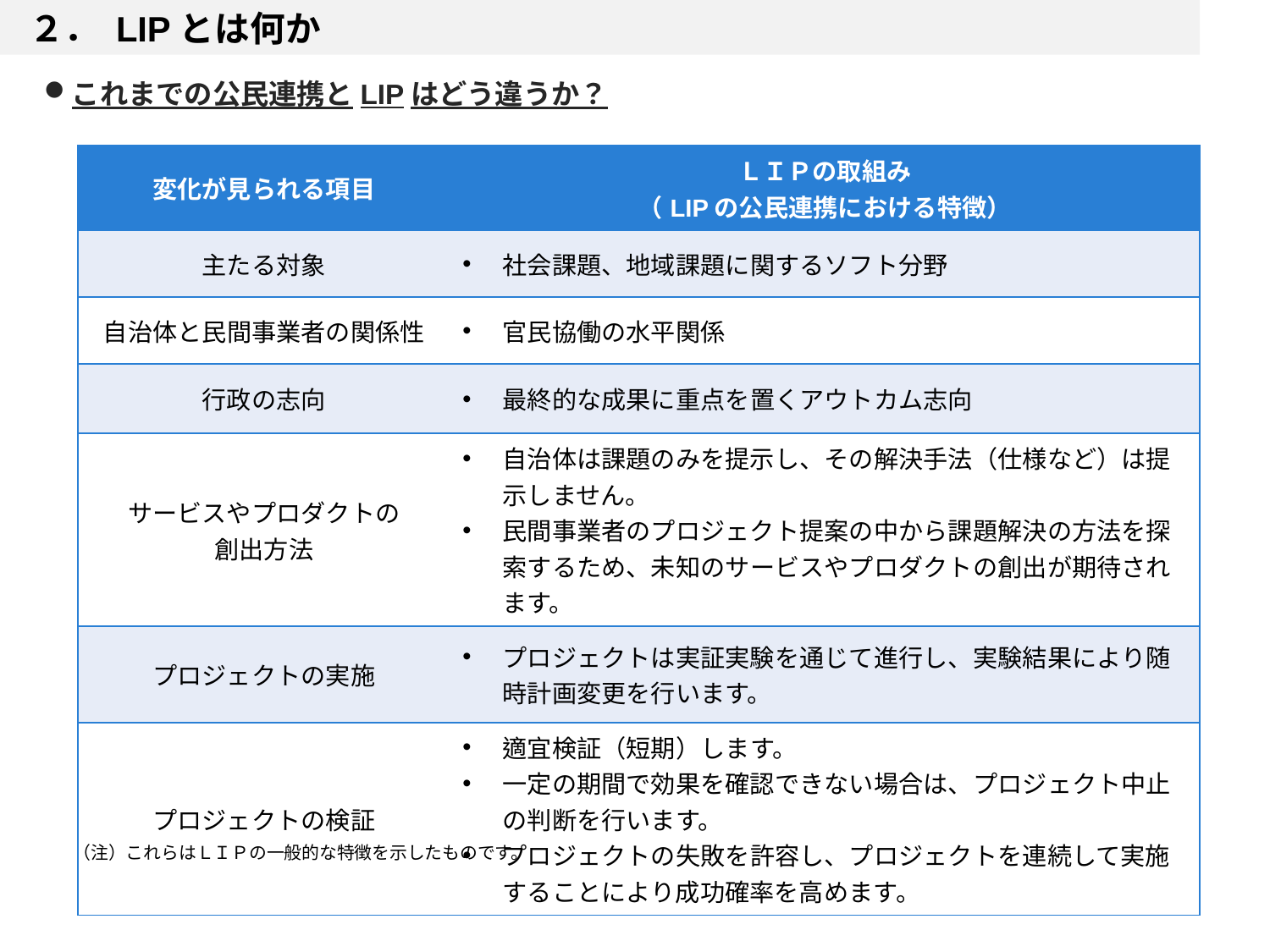

２． LIPとは何か
これまでの公民連携とLIPはどう違うか？
| 変化が見られる項目 | ＬＩＰの取組み （LIPの公民連携における特徴） |
| --- | --- |
| 主たる対象 | 社会課題、地域課題に関するソフト分野 |
| 自治体と民間事業者の関係性 | 官民協働の水平関係 |
| 行政の志向 | 最終的な成果に重点を置くアウトカム志向 |
| サービスやプロダクトの 創出方法 | 自治体は課題のみを提示し、その解決手法（仕様など）は提示しません。 民間事業者のプロジェクト提案の中から課題解決の方法を探索するため、未知のサービスやプロダクトの創出が期待されます。 |
| プロジェクトの実施 | プロジェクトは実証実験を通じて進行し、実験結果により随時計画変更を行います。 |
| プロジェクトの検証 | 適宜検証（短期）します。 一定の期間で効果を確認できない場合は、プロジェクト中止の判断を行います。 プロジェクトの失敗を許容し、プロジェクトを連続して実施することにより成功確率を高めます。 |
（注）これらはＬＩＰの一般的な特徴を示したものです。
7